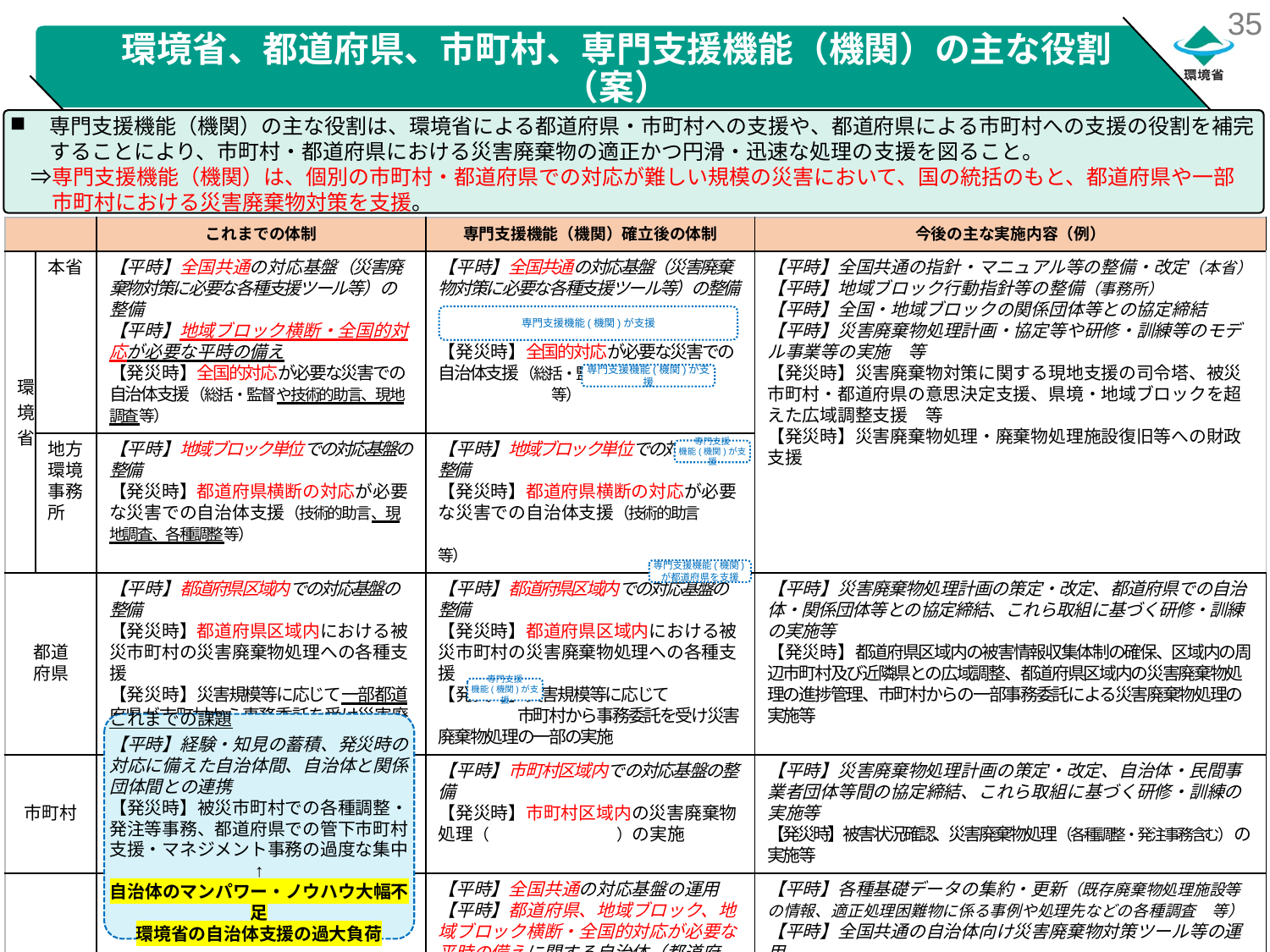

# 環境省、都道府県、市町村、専門支援機能（機関）の主な役割（案）
専門支援機能（機関）の主な役割は、環境省による都道府県・市町村への支援や、都道府県による市町村への支援の役割を補完することにより、市町村・都道府県における災害廃棄物の適正かつ円滑・迅速な処理の支援を図ること。
　⇒専門支援機能（機関）は、個別の市町村・都道府県での対応が難しい規模の災害において、国の統括のもと、都道府県や一部
　　市町村における災害廃棄物対策を支援。
|  |  | これまでの体制 | 専門支援機能（機関）確立後の体制 | 今後の主な実施内容（例） |
| --- | --- | --- | --- | --- |
| 環 境 省 | 本省 | 【平時】全国共通の対応基盤（災害廃棄物対策に必要な各種支援ツール等）の整備 【平時】地域ブロック横断・全国的対応が必要な平時の備え 【発災時】全国的対応が必要な災害での自治体支援（総括・監督や技術的助言、現地調査等） | 【平時】全国共通の対応基盤（災害廃棄物対策に必要な各種支援ツール等）の整備 【発災時】全国的対応が必要な災害での自治体支援（総括・監督　　　　　　　　　　　　　　　　　等） | 【平時】全国共通の指針・マニュアル等の整備・改定（本省） 【平時】地域ブロック行動指針等の整備（事務所） 【平時】全国・地域ブロックの関係団体等との協定締結 【平時】災害廃棄物処理計画・協定等や研修・訓練等のモデル事業等の実施　等 【発災時】災害廃棄物対策に関する現地支援の司令塔、被災市町村・都道府県の意思決定支援、県境・地域ブロックを超えた広域調整支援　等 【発災時】災害廃棄物処理・廃棄物処理施設復旧等への財政支援 |
|  | 地方 環境 事務所 | 【平時】地域ブロック単位での対応基盤の整備 【発災時】都道府県横断の対応が必要な災害での自治体支援（技術的助言、現地調査、各種調整等） | 【平時】地域ブロック単位での対応基盤の整備 【発災時】都道府県横断の対応が必要な災害での自治体支援（技術的助言　　　　　　 等） |  |
| 都道 府県 |  | 【平時】都道府県区域内での対応基盤の整備 【発災時】都道府県区域内における被災市町村の災害廃棄物処理への各種支援 【発災時】災害規模等に応じて一部都道府県が市町村から事務委託を受け災害廃棄物処理の一部の実施 | 【平時】都道府県区域内での対応基盤の整備 【発災時】都道府県区域内における被災市町村の災害廃棄物処理への各種支援 【発災時】災害規模等に応じて　　　　　　　　　市町村から事務委託を受け災害廃棄物処理の一部の実施 | 【平時】災害廃棄物処理計画の策定・改定、都道府県での自治体・関係団体等との協定締結、これら取組に基づく研修・訓練の実施等 【発災時】都道府県区域内の被害情報収集体制の確保、区域内の周辺市町村及び近隣県との広域調整、都道府県区域内の災害廃棄物処理の進捗管理、市町村からの一部事務委託による災害廃棄物処理の実施等 |
| 市町村 |  | 【平時】市町村区域内での対応基盤の整備 【発災時】市町村区域内の災害廃棄物処理（各種調整・発注事務含む）の実施 | 【平時】市町村区域内での対応基盤の整備 【発災時】市町村区域内の災害廃棄物処理（　　　　　　　　）の実施 | 【平時】災害廃棄物処理計画の策定・改定、自治体・民間事業者団体等間の協定締結、これら取組に基づく研修・訓練の実施等 【発災時】被害状況確認、災害廃棄物処理（各種調整・発注事務含む）の実施 等 |
| 専門 支援 機能 (機関) |  |  | 【平時】全国共通の対応基盤の運用 【平時】都道府県、地域ブロック、地域ブロック横断・全国的対応が必要な平時の備えに関する自治体（都道府県・一部市町村）及び国の取組を支援 【発災時】個別の市町村・都道府県での対応が困難な規模の災害において、都道府県や一部市町村が行う災害廃棄物処理のための各種調整・発注等事務、国の統括支援事務等を支援 | 【平時】各種基礎データの集約・更新（既存廃棄物処理施設等の情報、適正処理困難物に係る事例や処理先などの各種調査　等） 【平時】全国共通の自治体向け災害廃棄物対策ツール等の運用 【平時】市町村－都道府県間、都道府県－地域ブロック間の連携向上に資する災害廃棄物処理計画の改定や研修・訓練等に関する実務支援 【平時】協定締結・改定に関する市町村・都道府県への実務支援　等 【発災時】個別の市町村・都道府県での対応が困難な規模の災害で、市町村・都道府県（市町村から事務委託を受けた場合）が行う各種調整・発注事務等の支援や、国が行う統括的な現地支援の実務支援（初動期の現地被害調査、被災自治体への人的・技術支援派遣者のマッチング等）を実施 |
専門支援機能(機関)が支援
専門支援機能(機関)が支援
専門支援
機能(機関)が支援
専門支援機能(機関)が都道府県を支援
専門支援
機能(機関)が支援
これまでの課題
【平時】経験・知見の蓄積、発災時の対応に備えた自治体間、自治体と関係団体間との連携
【発災時】被災市町村での各種調整・発注等事務、都道府県での管下市町村支援・マネジメント事務の過度な集中
↑
自治体のマンパワー・ノウハウ大幅不足
環境省の自治体支援の過大負荷